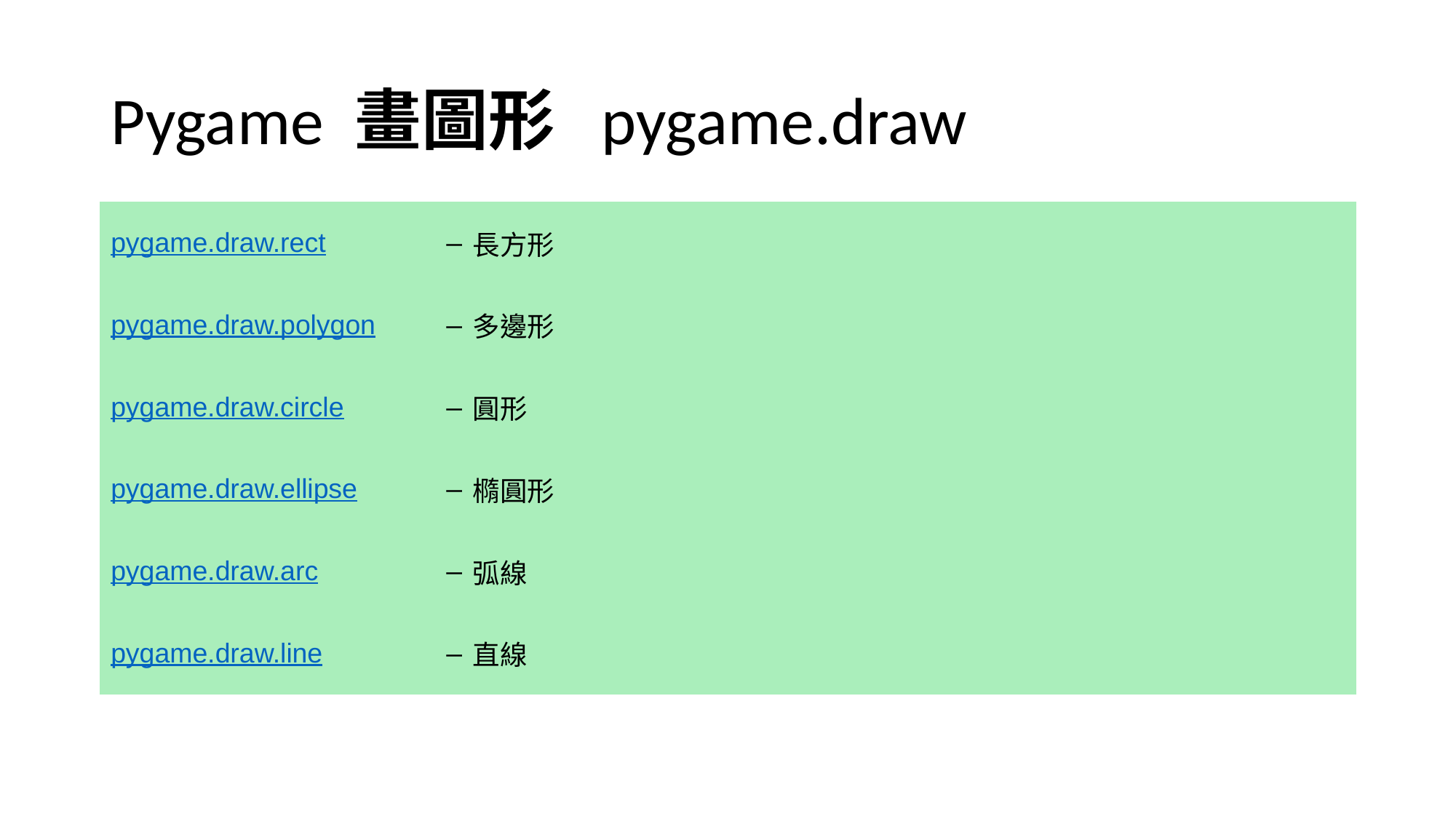

# Pygame 畫圖形  pygame.draw
| pygame.draw.rect | — | 長方形 |
| --- | --- | --- |
| pygame.draw.polygon | — | 多邊形 |
| pygame.draw.circle | — | 圓形 |
| pygame.draw.ellipse | — | 橢圓形 |
| pygame.draw.arc | — | 弧線 |
| pygame.draw.line | — | 直線 |

pygame.draw.circle()
pygame.draw.rectangle()
pygame.draw.polygon